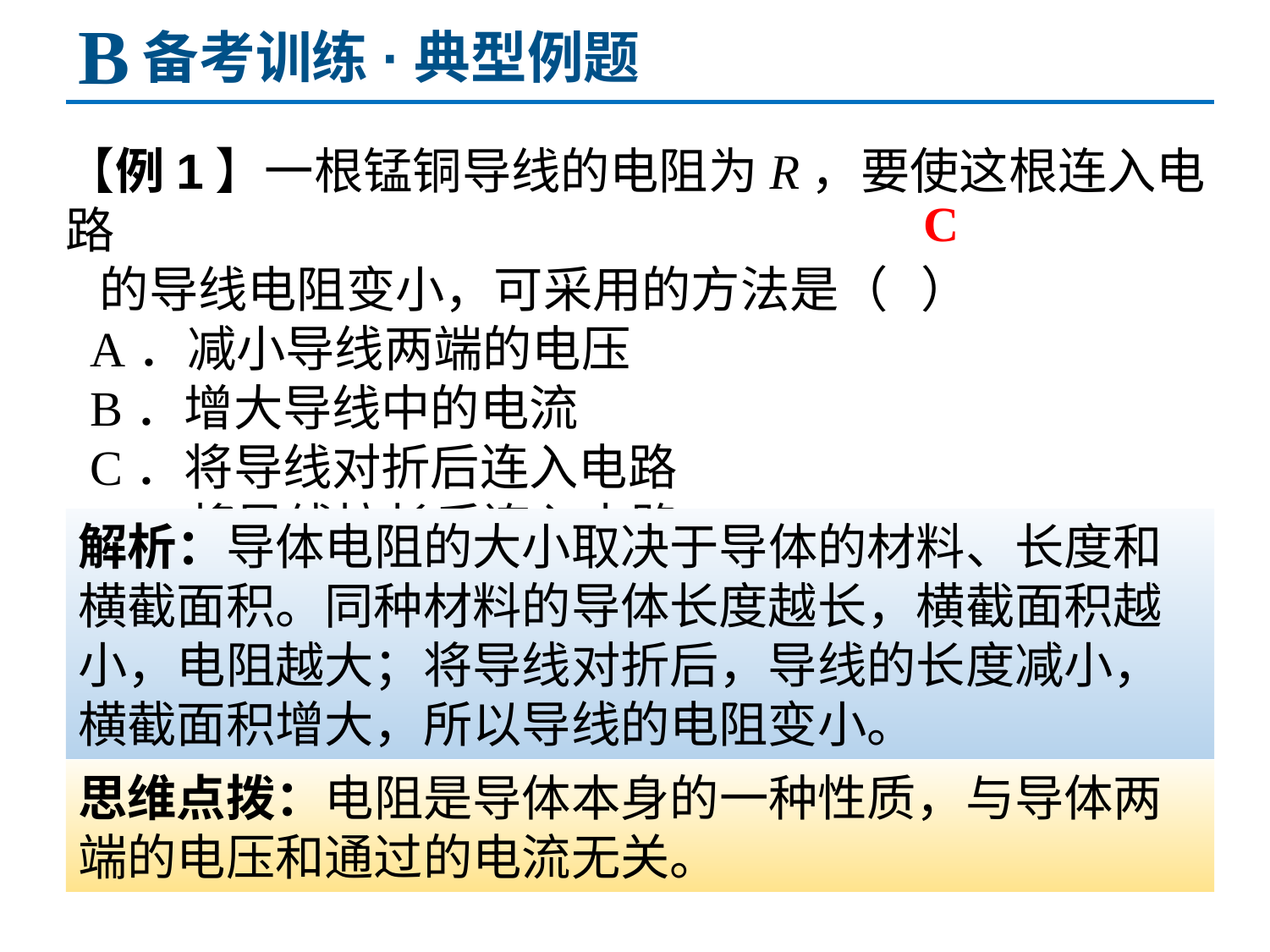

B
备考训练·典型例题
【例1】一根锰铜导线的电阻为R，要使这根连入电路
  的导线电阻变小，可采用的方法是（   ）
  A．减小导线两端的电压
  B．增大导线中的电流
  C．将导线对折后连入电路
  D．将导线拉长后连入电路
C
解析：导体电阻的大小取决于导体的材料、长度和横截面积。同种材料的导体长度越长，横截面积越小，电阻越大；将导线对折后，导线的长度减小，横截面积增大，所以导线的电阻变小。
思维点拨：电阻是导体本身的一种性质，与导体两端的电压和通过的电流无关。